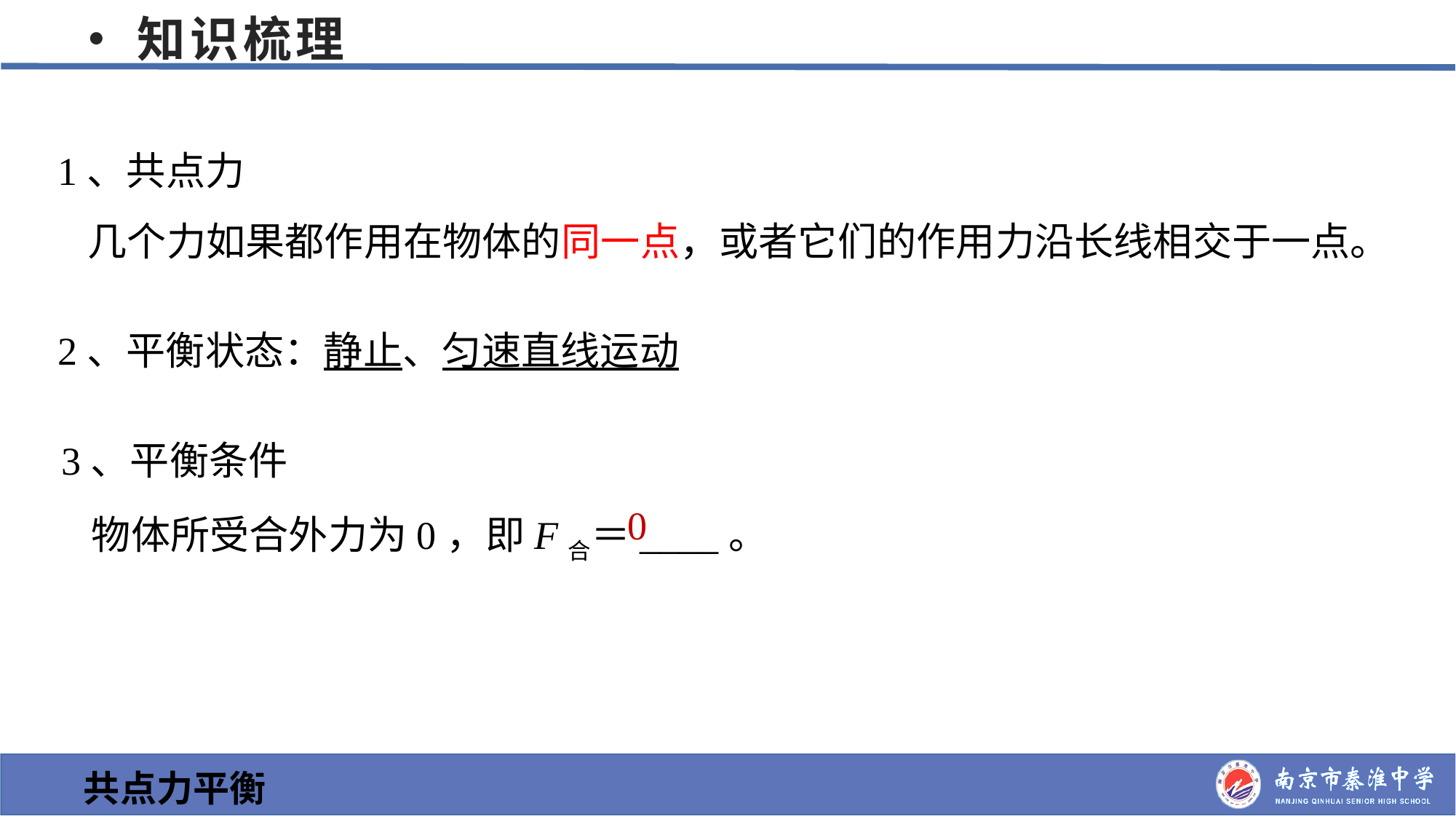

# •知识梳理
1、共点力
	几个力如果都作用在物体的同一点，或者它们的作用力沿长线相交于一点。
2、平衡状态：静止、匀速直线运动
3、平衡条件
	物体所受合外力为0，即F合＝____。
0